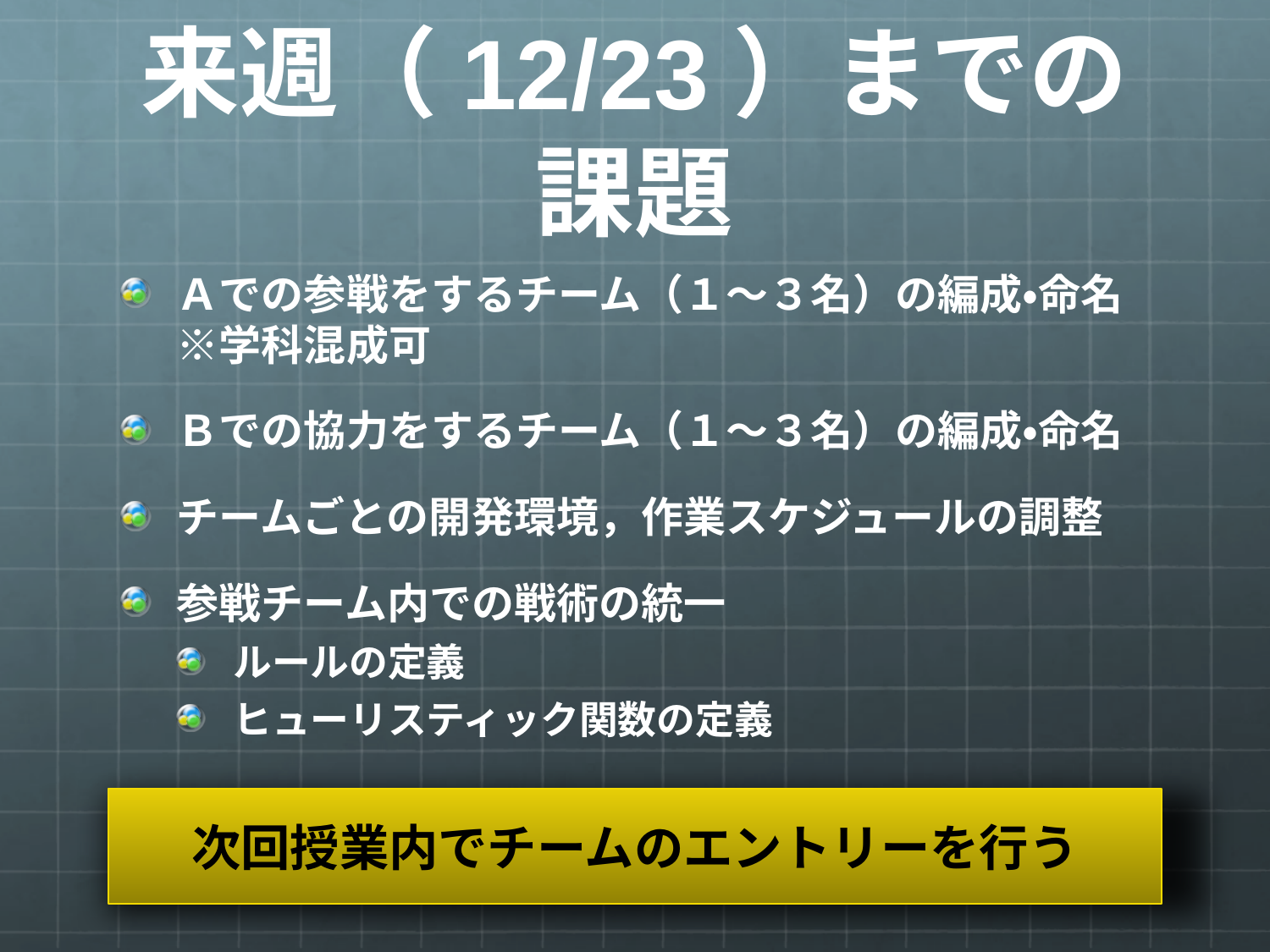

# 来週（12/23）までの課題
Ａでの参戦をするチーム（１〜３名）の編成・命名
※学科混成可
Ｂでの協力をするチーム（１〜３名）の編成・命名
チームごとの開発環境，作業スケジュールの調整
参戦チーム内での戦術の統一
ルールの定義
ヒューリスティック関数の定義
次回授業内でチームのエントリーを行う